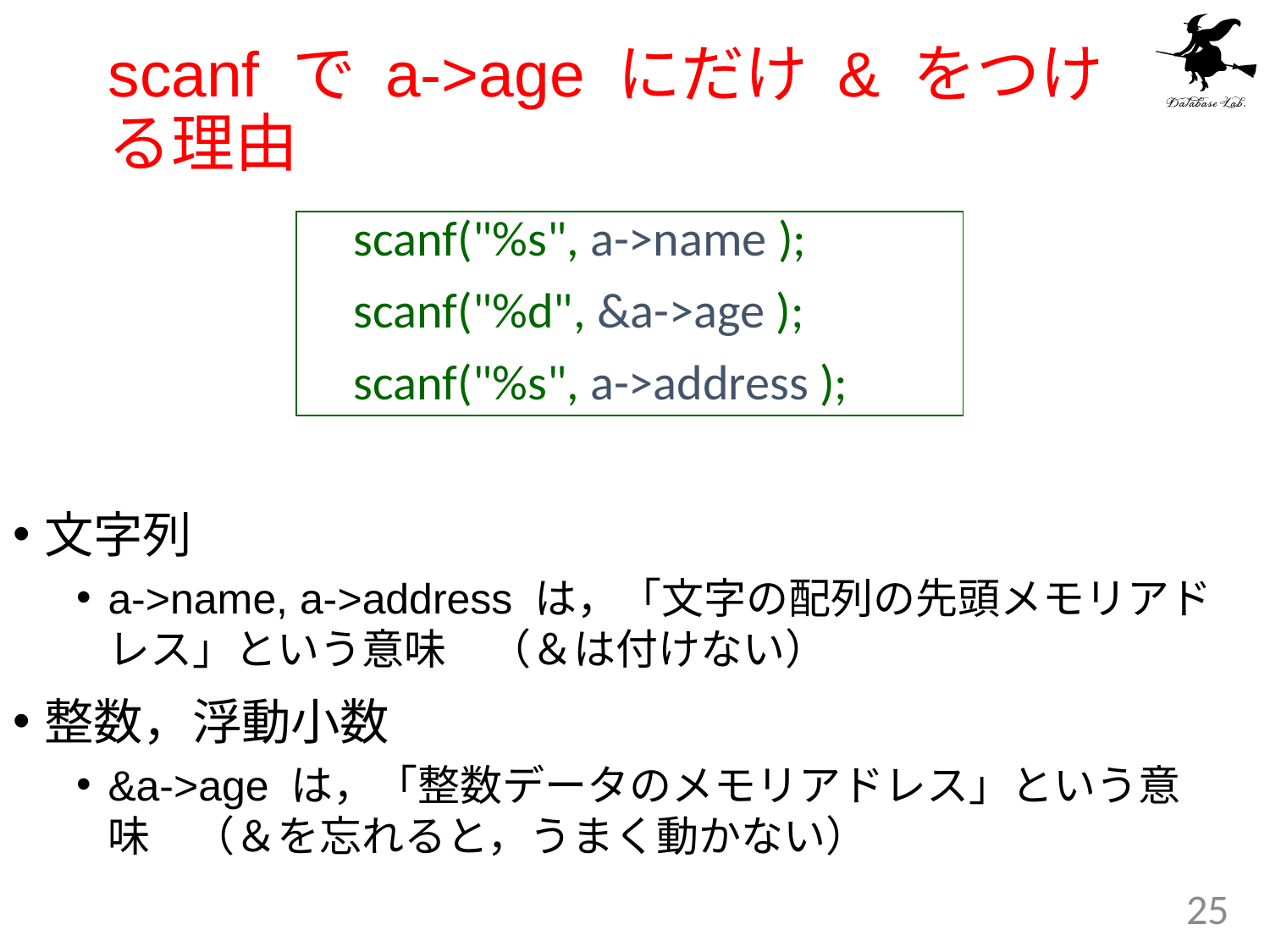

# scanf で a->age にだけ & をつける理由
    scanf("%s", a->name );
    scanf("%d", &a->age );
    scanf("%s", a->address );
文字列
a->name, a->address は，「文字の配列の先頭メモリアドレス」という意味　（＆は付けない）
整数，浮動小数
&a->age は，「整数データのメモリアドレス」という意味　（＆を忘れると，うまく動かない）

25